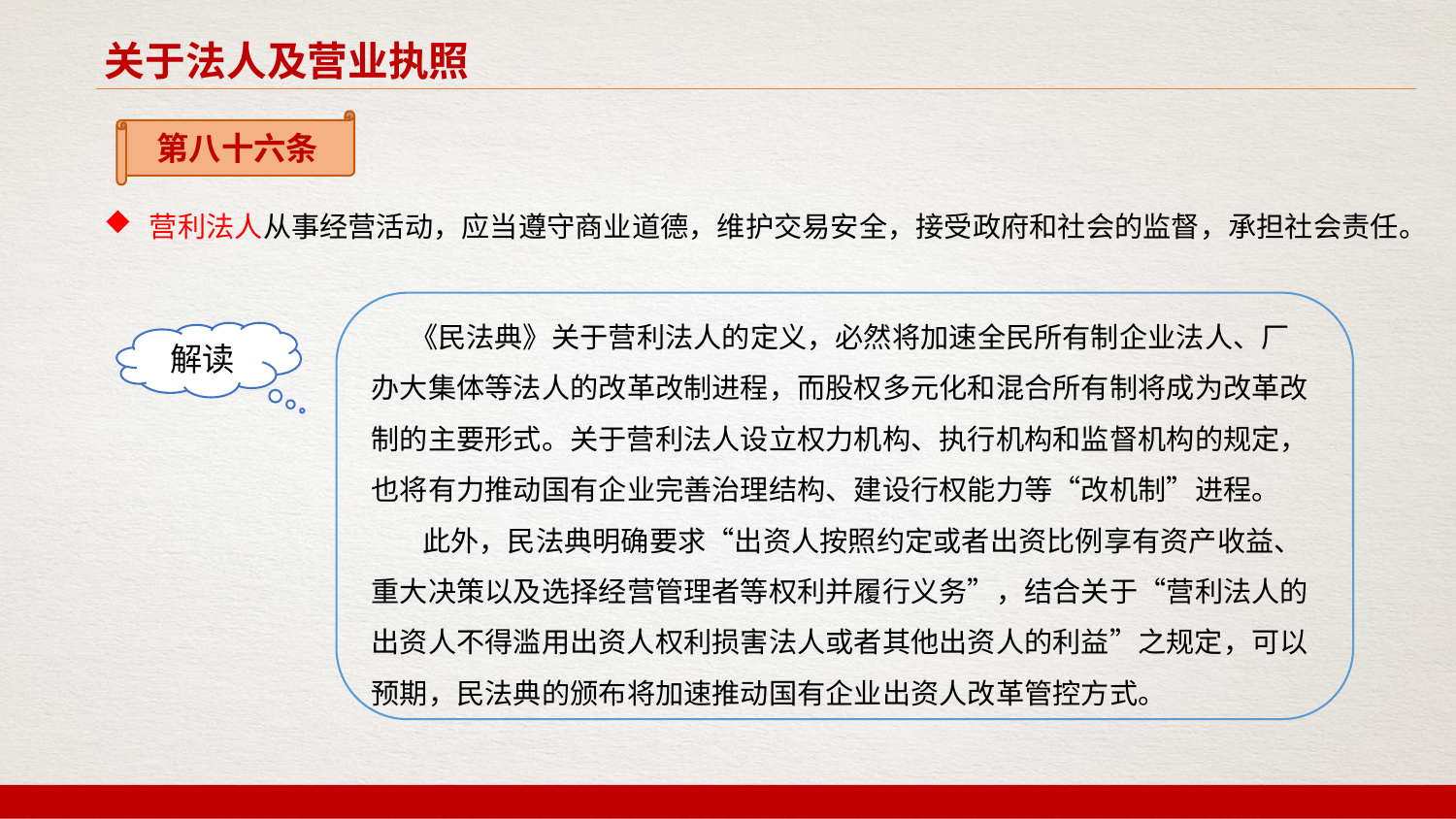

关于法人及营业执照
第八十六条
营利法人从事经营活动，应当遵守商业道德，维护交易安全，接受政府和社会的监督，承担社会责任。
     《民法典》关于营利法人的定义，必然将加速全民所有制企业法人、厂办大集体等法人的改革改制进程，而股权多元化和混合所有制将成为改革改制的主要形式。关于营利法人设立权力机构、执行机构和监督机构的规定，也将有力推动国有企业完善治理结构、建设行权能力等“改机制”进程。
       此外，民法典明确要求“出资人按照约定或者出资比例享有资产收益、重大决策以及选择经营管理者等权利并履行义务”，结合关于“营利法人的出资人不得滥用出资人权利损害法人或者其他出资人的利益”之规定，可以预期，民法典的颁布将加速推动国有企业出资人改革管控方式。
解读